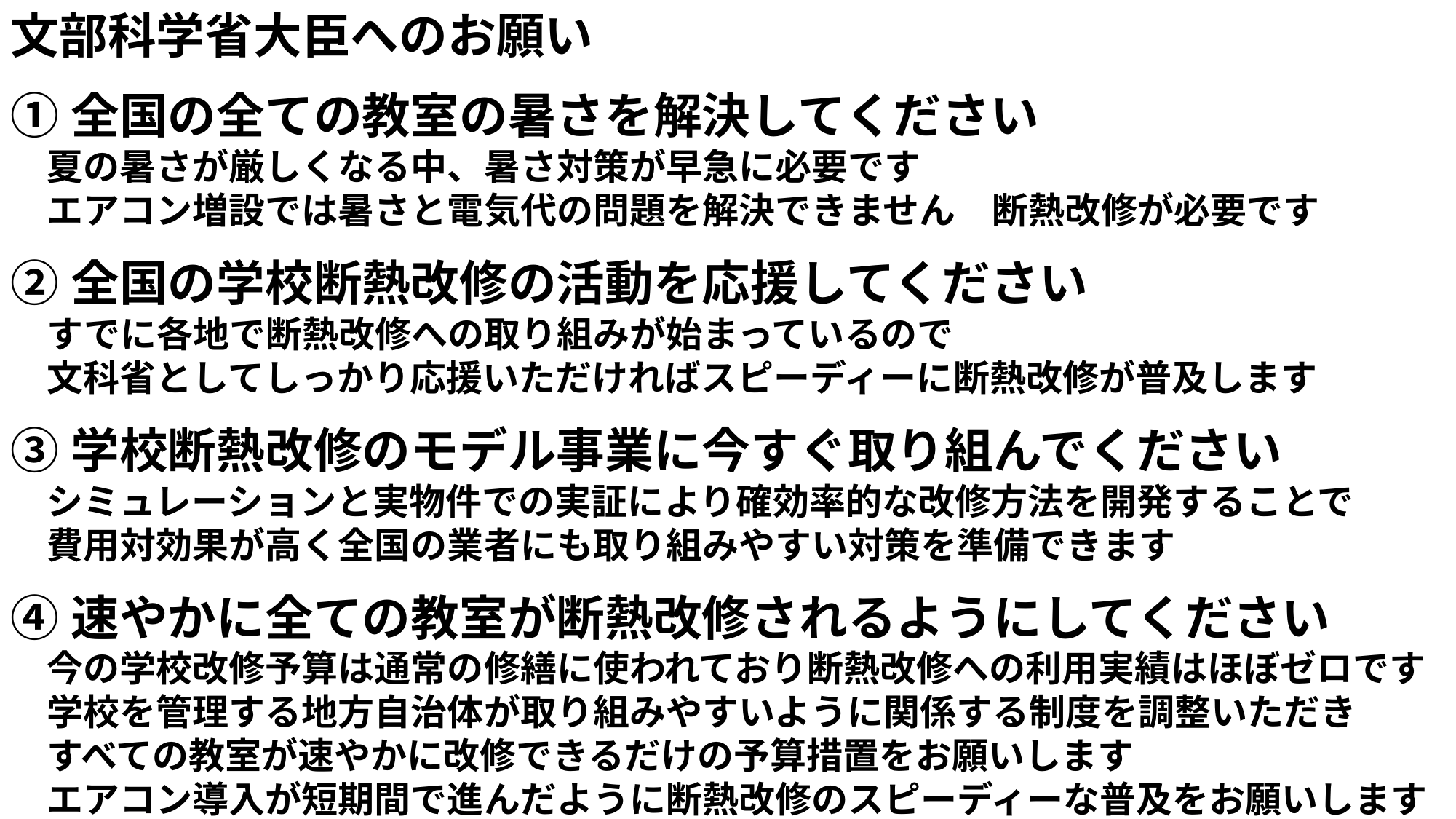

文部科学省大臣へのお願い

①全国の全ての教室の暑さを解決してください
　夏の暑さが厳しくなる中、暑さ対策が早急に必要です
　エアコン増設では暑さと電気代の問題を解決できません　断熱改修が必要です

②全国の学校断熱改修の活動を応援してください
　すでに各地で断熱改修への取り組みが始まっているので
　文科省としてしっかり応援いただければスピーディーに断熱改修が普及します

③学校断熱改修のモデル事業に今すぐ取り組んでください
　シミュレーションと実物件での実証により確効率的な改修方法を開発することで
　費用対効果が高く全国の業者にも取り組みやすい対策を準備できます

④速やかに全ての教室が断熱改修されるようにしてください
　今の学校改修予算は通常の修繕に使われており断熱改修への利用実績はほぼゼロです
　学校を管理する地方自治体が取り組みやすいように関係する制度を調整いただき
　すべての教室が速やかに改修できるだけの予算措置をお願いします
　エアコン導入が短期間で進んだように断熱改修のスピーディーな普及をお願いします